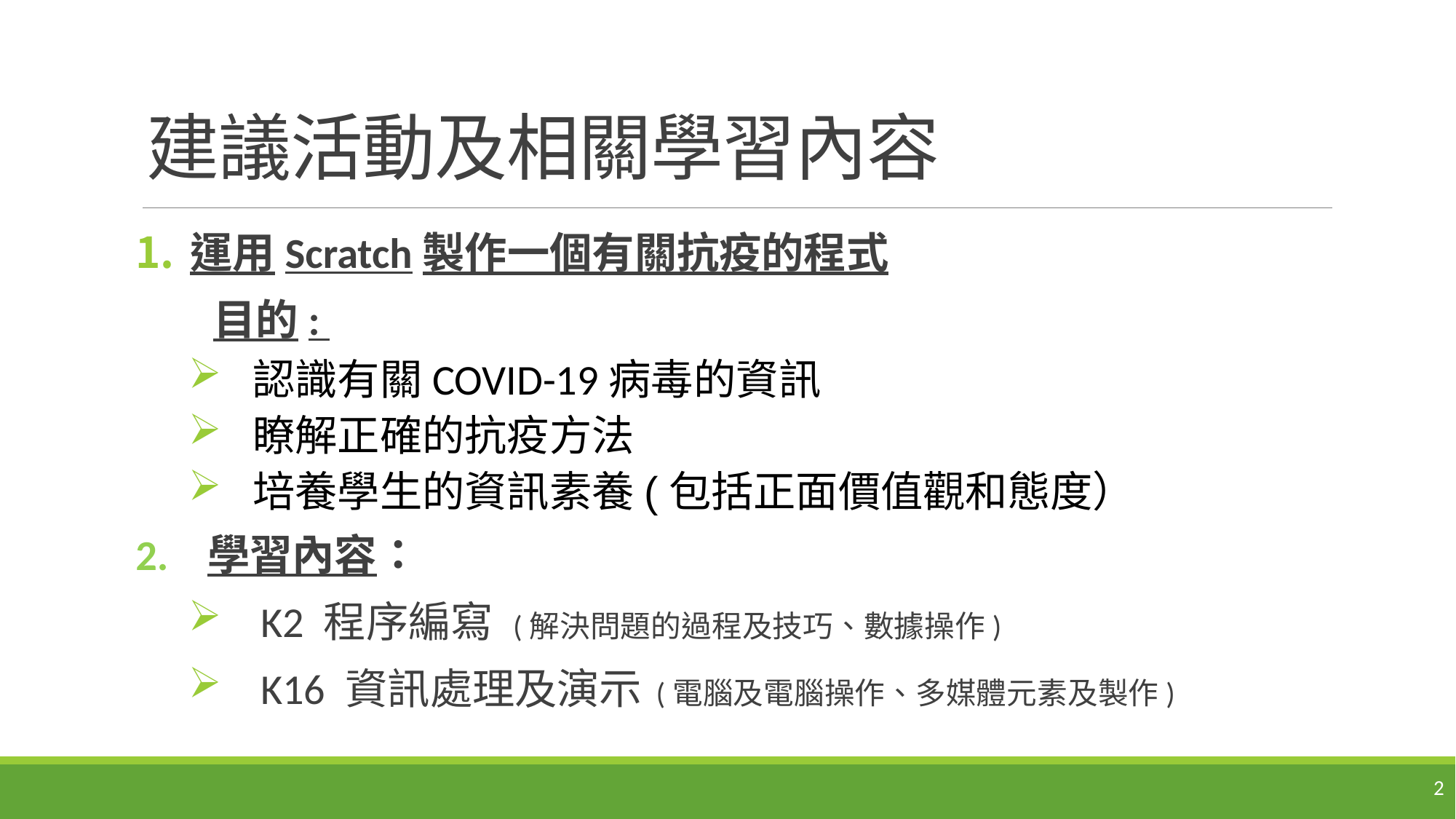

# 建議活動及相關學習內容
運用Scratch製作一個有關抗疫的程式
       目的:
認識有關COVID-19病毒的資訊
瞭解正確的抗疫方法
培養學生的資訊素養(包括正面價值觀和態度）
2.   學習內容：
    K2 程序編寫 (解決問題的過程及技巧、數據操作)
    K16 資訊處理及演示 (電腦及電腦操作、多媒體元素及製作)
2
2